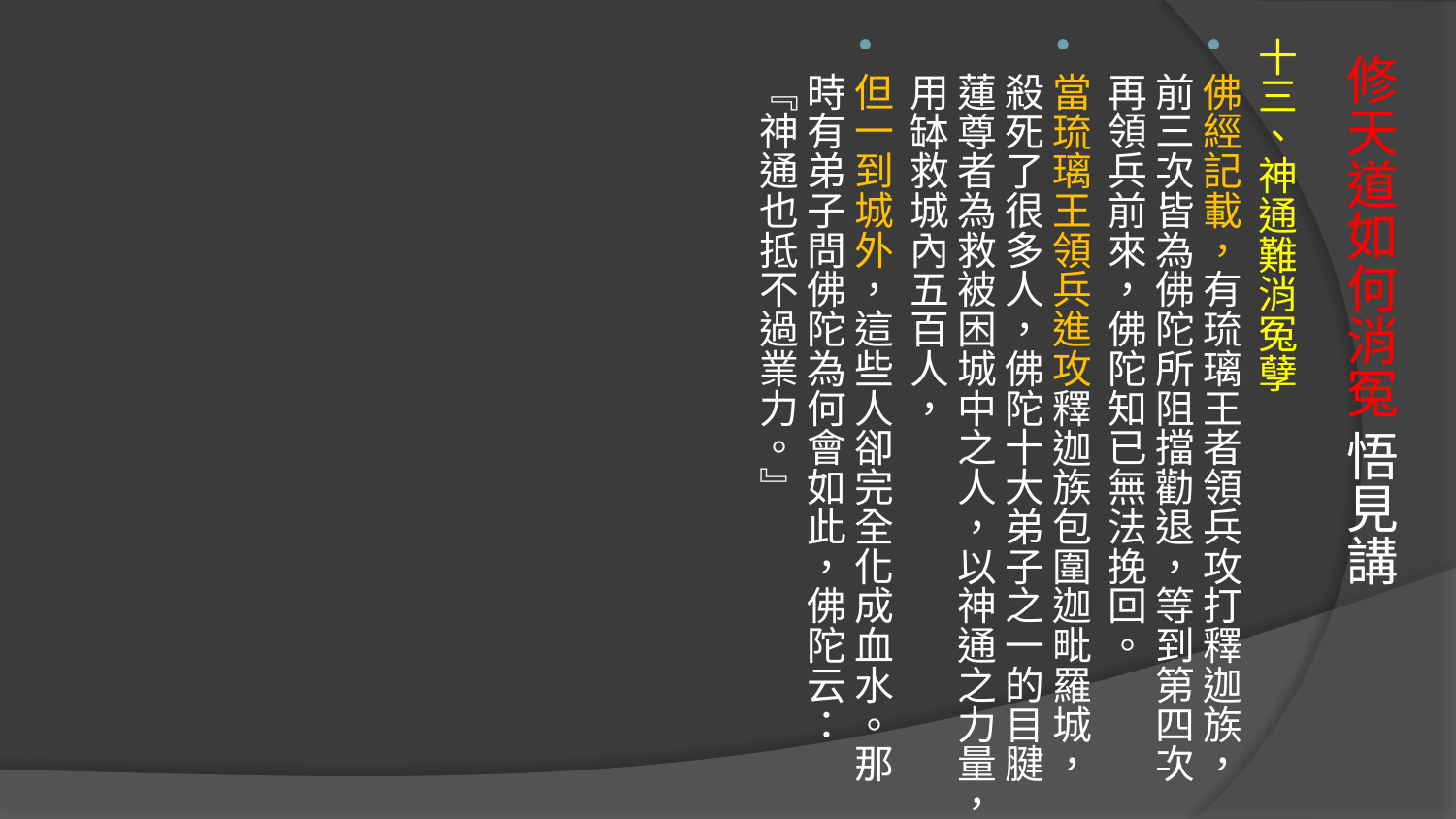

十三、神通難消冤孽
佛經記載，有琉璃王者領兵攻打釋迦族，前三次皆為佛陀所阻擋勸退，等到第四次再領兵前來，佛陀知已無法挽回。
當琉璃王領兵進攻釋迦族包圍迦毗羅城，殺死了很多人，佛陀十大弟子之一的目腱蓮尊者為救被困城中之人，以神通之力量，用缽救城內五百人，
但一到城外，這些人卻完全化成血水。那時有弟子問佛陀為何會如此，佛陀云：『神通也抵不過業力。』

# 修天道如何消冤 悟見講